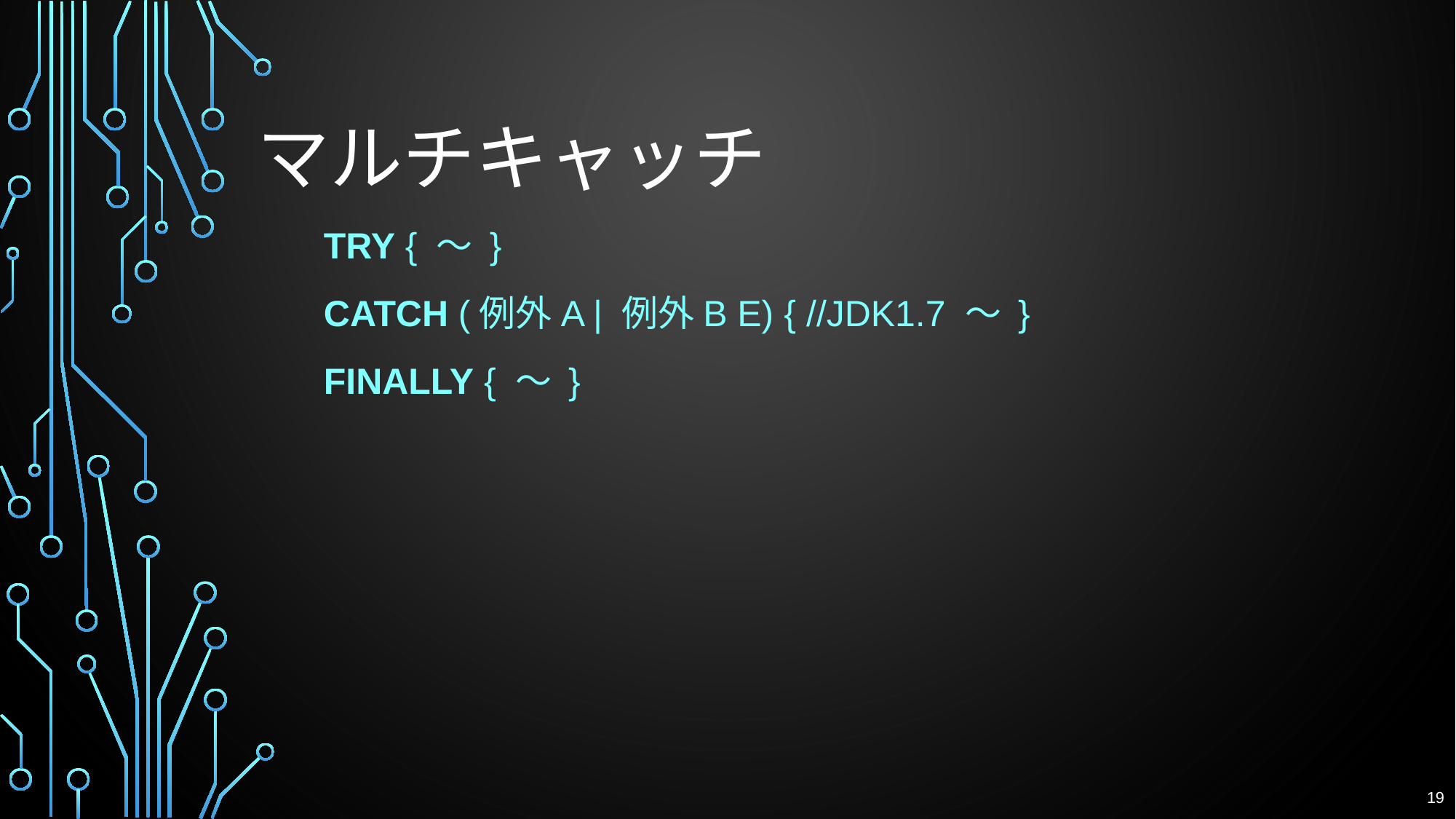

# マルチキャッチ

try { ～ }
catch (例外A | 例外B e) { //JDK1.7 ～ }
finally { ～ }

19